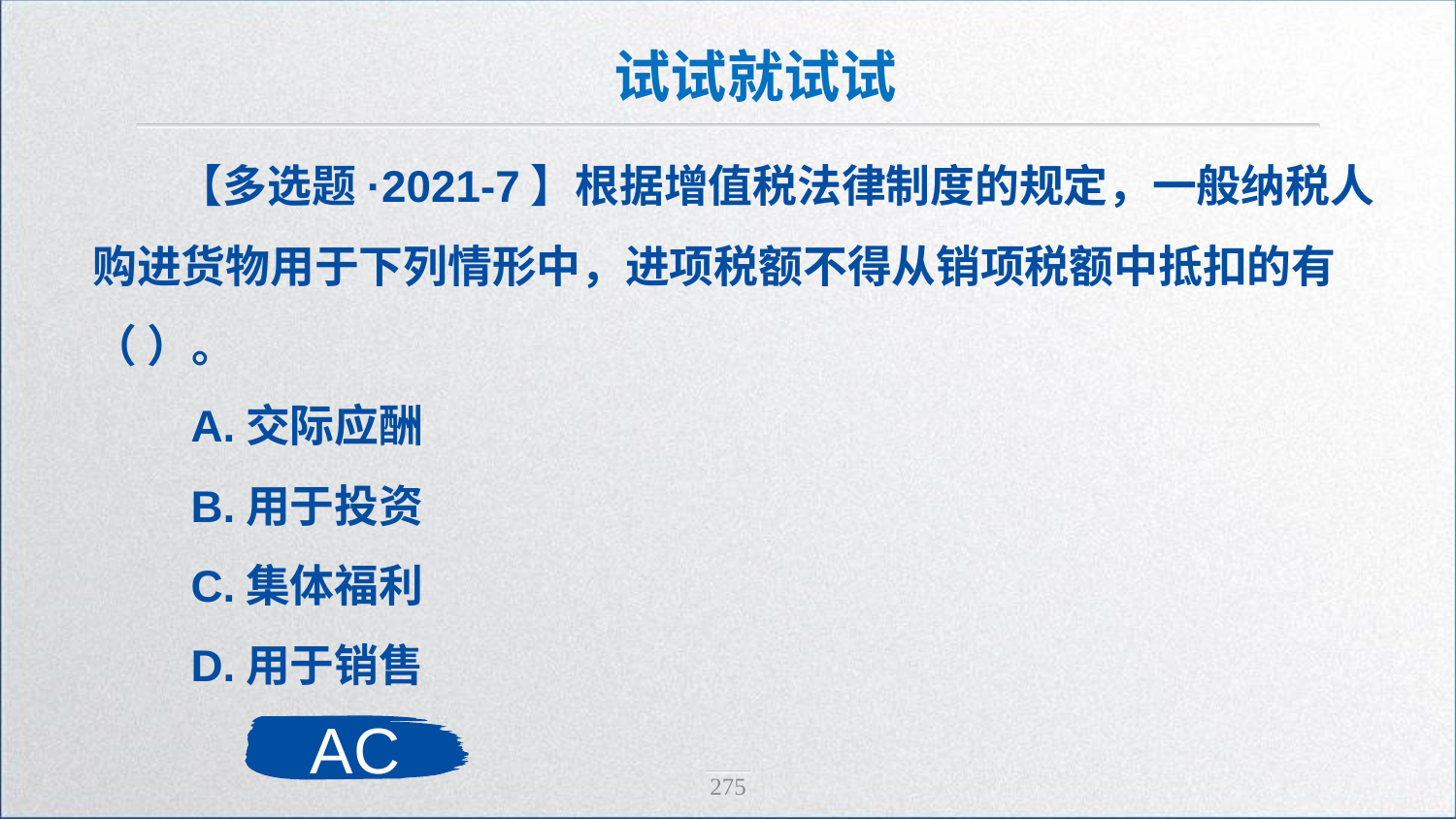

试试就试试
【多选题·2021-7】根据增值税法律制度的规定，一般纳税人购进货物用于下列情形中，进项税额不得从销项税额中抵扣的有（ ）。
 A.交际应酬
 B.用于投资
 C.集体福利
 D.用于销售
AC

275